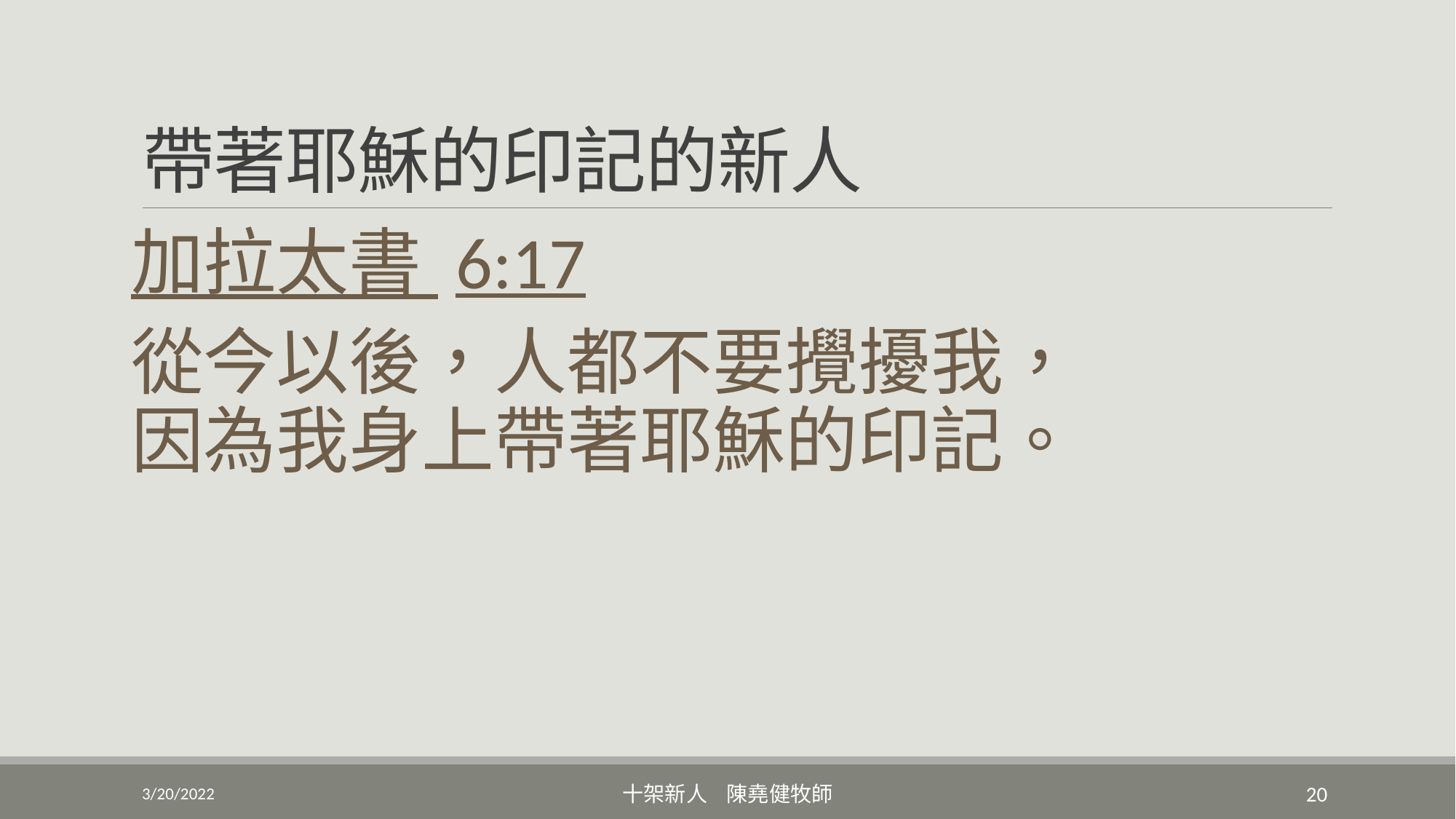

# 帶著耶穌的印記的新人
加拉太書 6:17
從今以後，人都不要攪擾我，
因為我身上帶著耶穌的印記。

3/20/2022
十架新人    陳堯健牧師
20